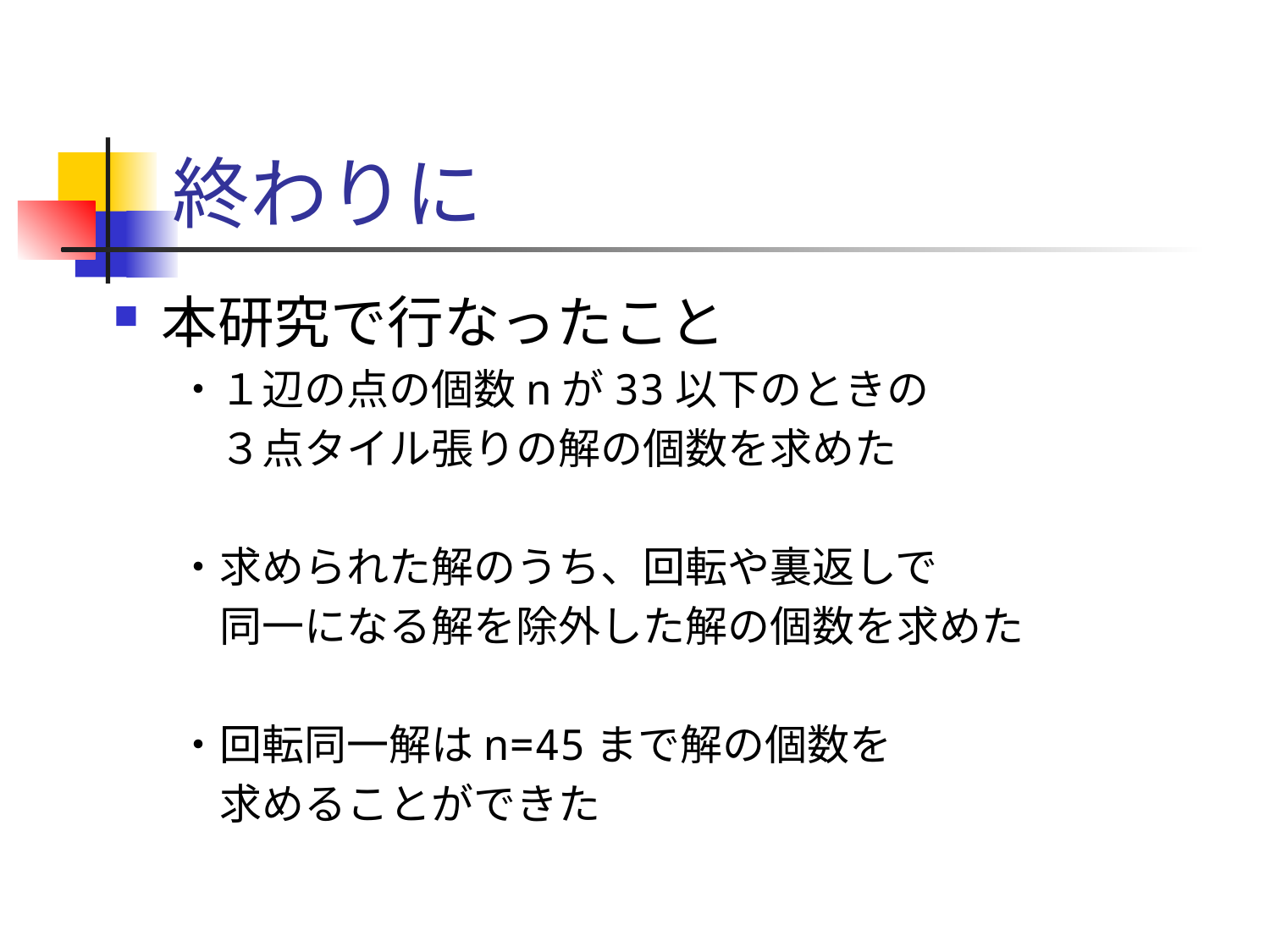

# 終わりに
本研究で行なったこと
・１辺の点の個数nが33以下のときの
　３点タイル張りの解の個数を求めた

・求められた解のうち、回転や裏返しで
　同一になる解を除外した解の個数を求めた

・回転同一解はn=45まで解の個数を
　求めることができた